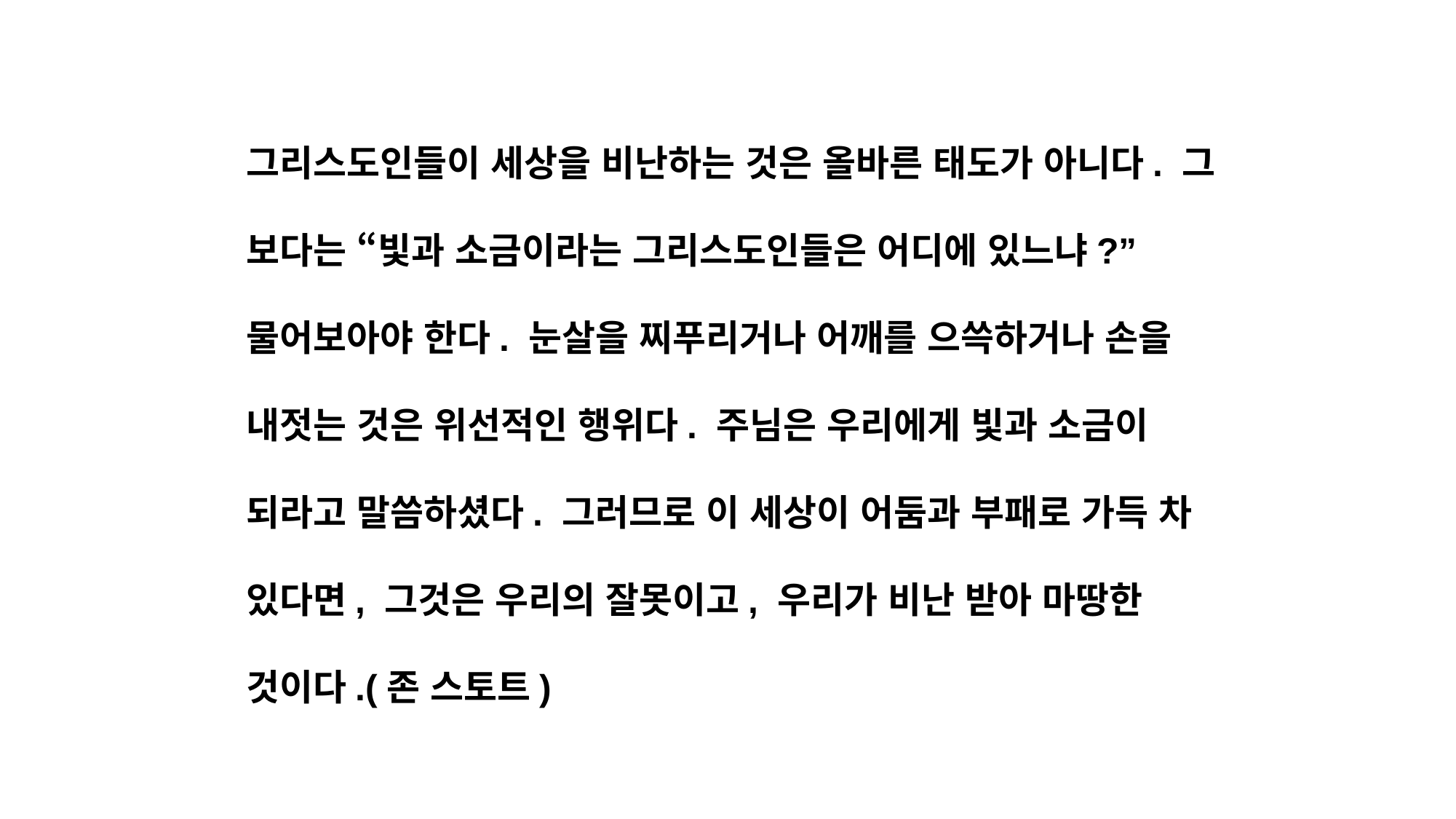

그리스도인들이 세상을 비난하는 것은 올바른 태도가 아니다. 그 보다는 “빛과 소금이라는 그리스도인들은 어디에 있느냐?” 물어보아야 한다. 눈살을 찌푸리거나 어깨를 으쓱하거나 손을 내젓는 것은 위선적인 행위다. 주님은 우리에게 빛과 소금이  되라고 말씀하셨다. 그러므로 이 세상이 어둠과 부패로 가득 차 있다면, 그것은 우리의 잘못이고, 우리가 비난 받아 마땅한 것이다.(존 스토트)